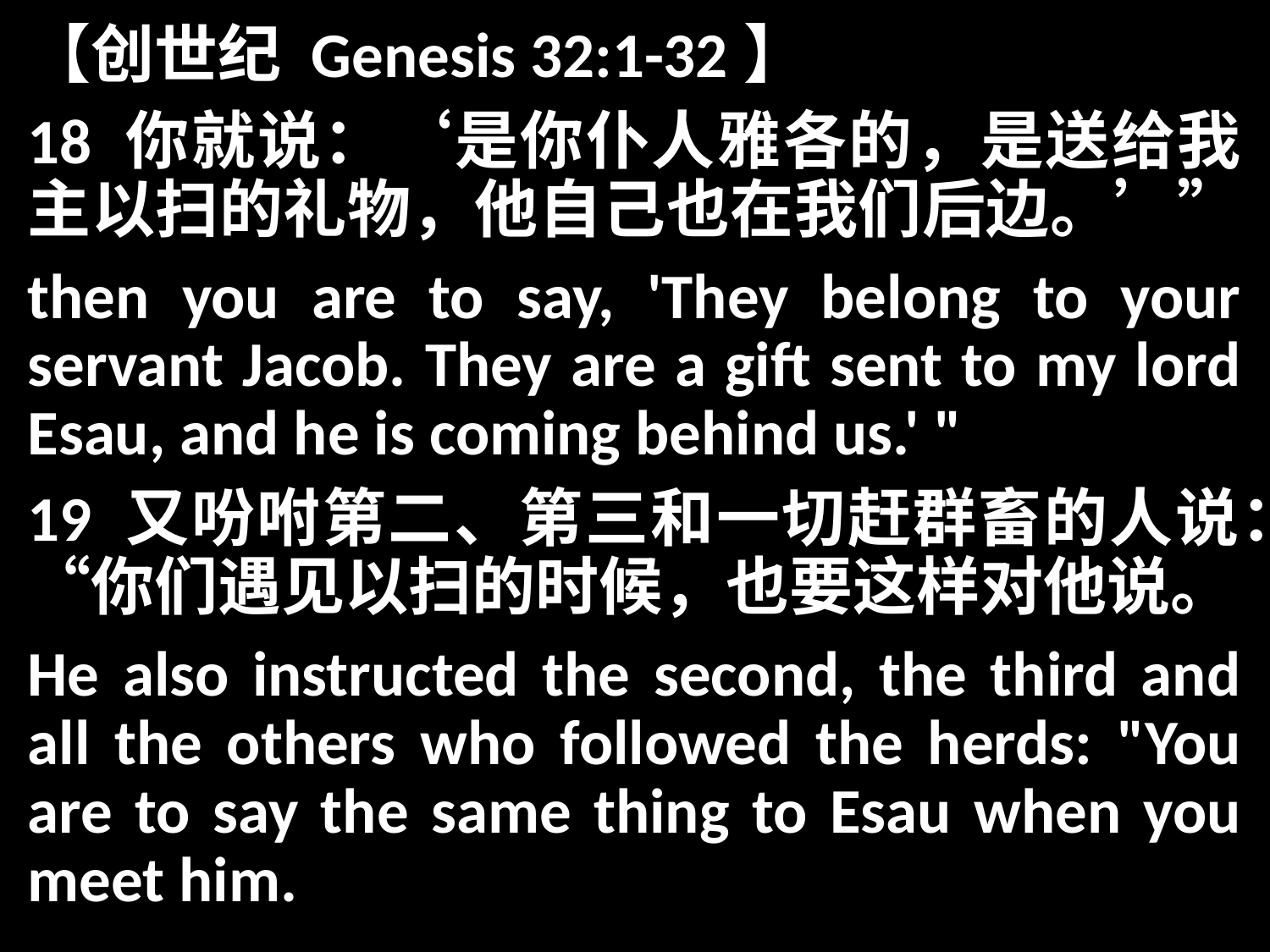

【创世纪 Genesis 32:1-32】
18 你就说：‘是你仆人雅各的，是送给我主以扫的礼物，他自己也在我们后边。’”
then you are to say, 'They belong to your servant Jacob. They are a gift sent to my lord Esau, and he is coming behind us.' "
19 又吩咐第二、第三和一切赶群畜的人说：“你们遇见以扫的时候，也要这样对他说。
He also instructed the second, the third and all the others who followed the herds: "You are to say the same thing to Esau when you meet him.